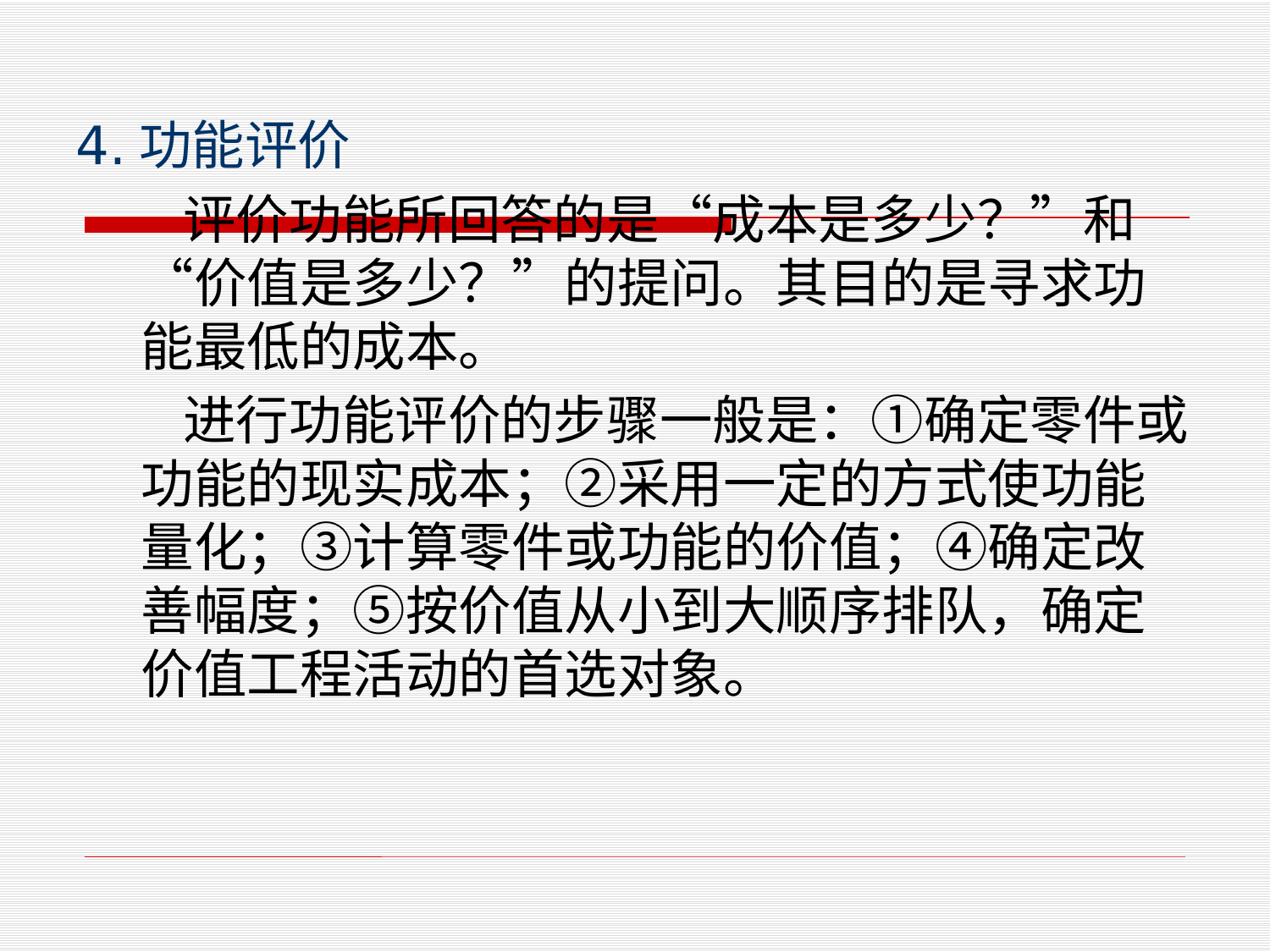

4.功能评价
        评价功能所回答的是“成本是多少？”和“价值是多少？”的提问。其目的是寻求功能最低的成本。
        进行功能评价的步骤一般是：①确定零件或功能的现实成本；②采用一定的方式使功能量化；③计算零件或功能的价值；④确定改善幅度；⑤按价值从小到大顺序排队，确定价值工程活动的首选对象。